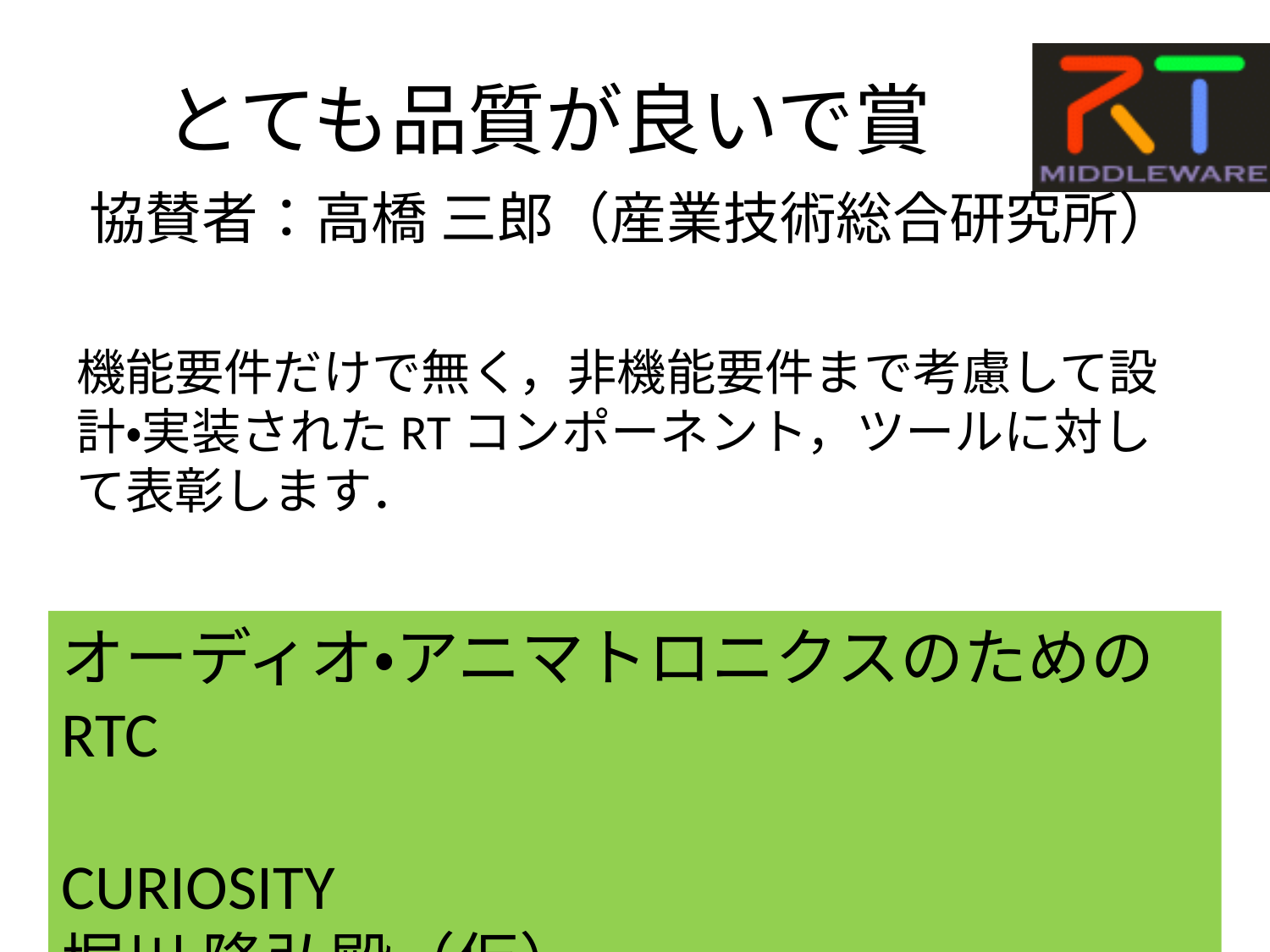

# とても品質が良いで賞
協賛者：高橋 三郎（産業技術総合研究所）
機能要件だけで無く，非機能要件まで考慮して設計・実装されたRTコンポーネント，ツールに対して表彰します．
オーディオ・アニマトロニクスのためのRTC

CURIOSITY
堀川 隆弘殿（仮）